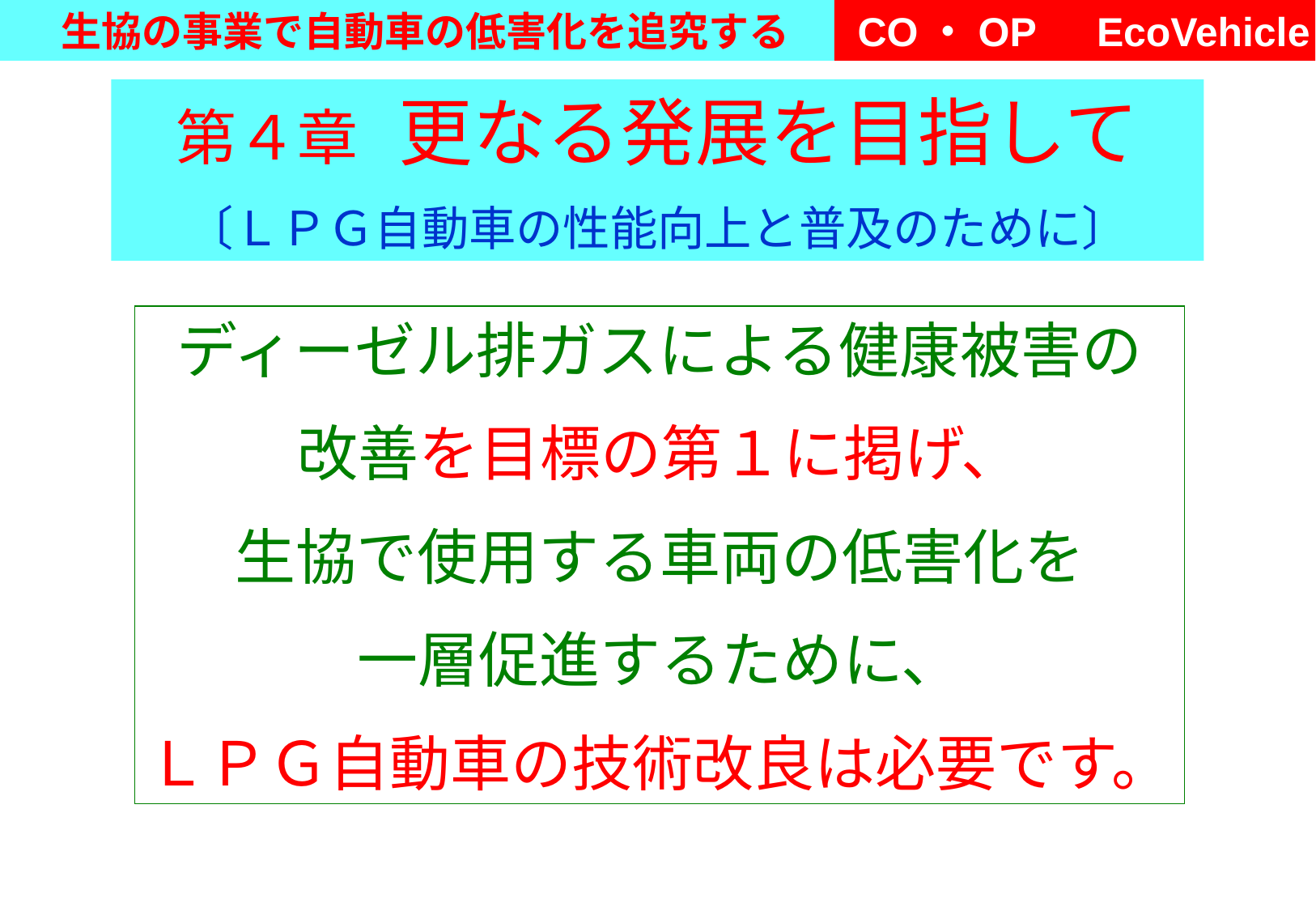

第４章　更なる発展を目指して
〔ＬＰＧ自動車の性能向上と普及のために〕
ディーゼル排ガスによる健康被害の
改善を目標の第１に掲げ、
生協で使用する車両の低害化を
一層促進するために、
ＬＰＧ自動車の技術改良は必要です。